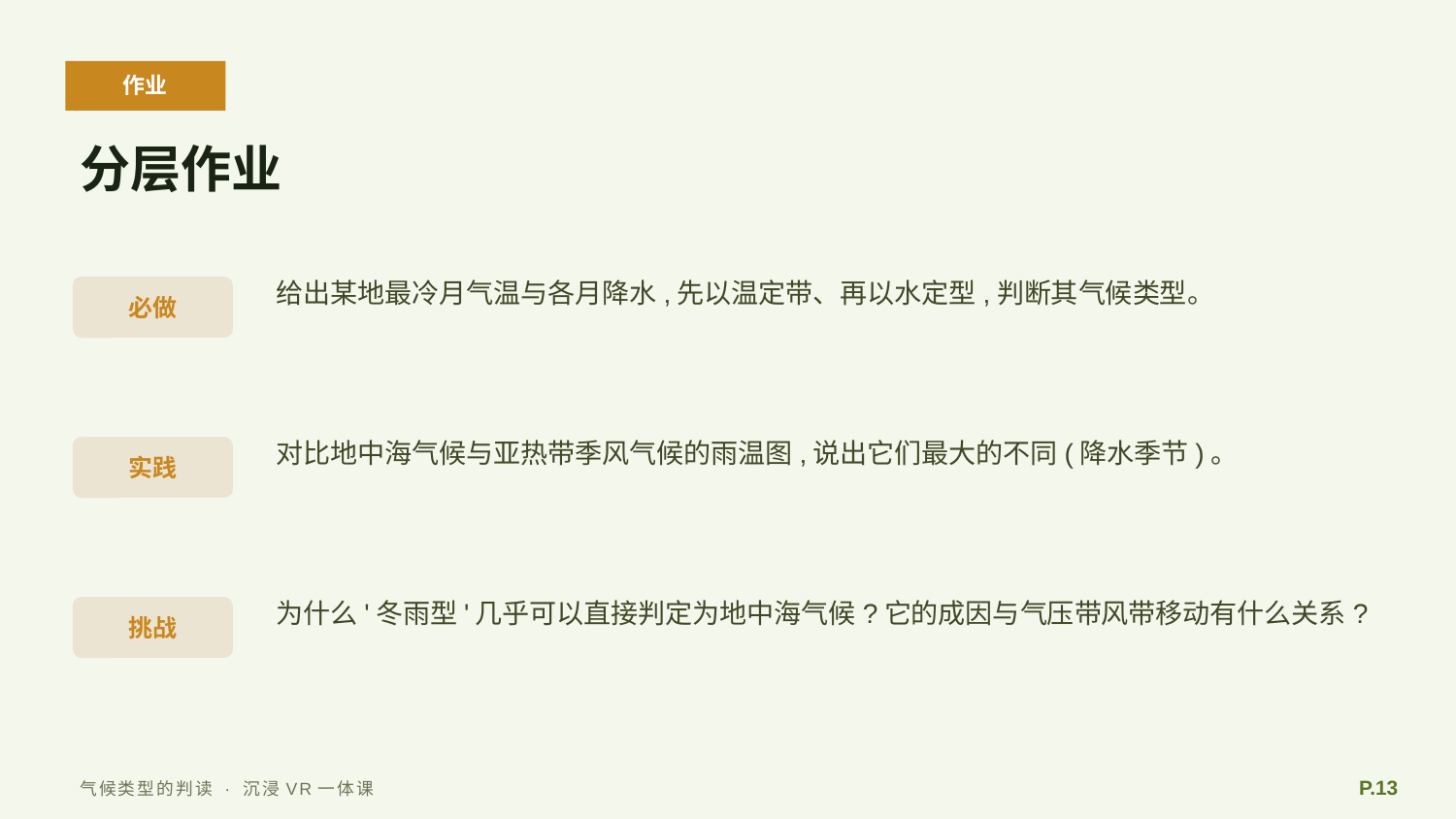

作业

分层作业
给出某地最冷月气温与各月降水,先以温定带、再以水定型,判断其气候类型。
必做

对比地中海气候与亚热带季风气候的雨温图,说出它们最大的不同(降水季节)。
实践

为什么'冬雨型'几乎可以直接判定为地中海气候?它的成因与气压带风带移动有什么关系?
挑战

P.13
气候类型的判读 · 沉浸VR一体课